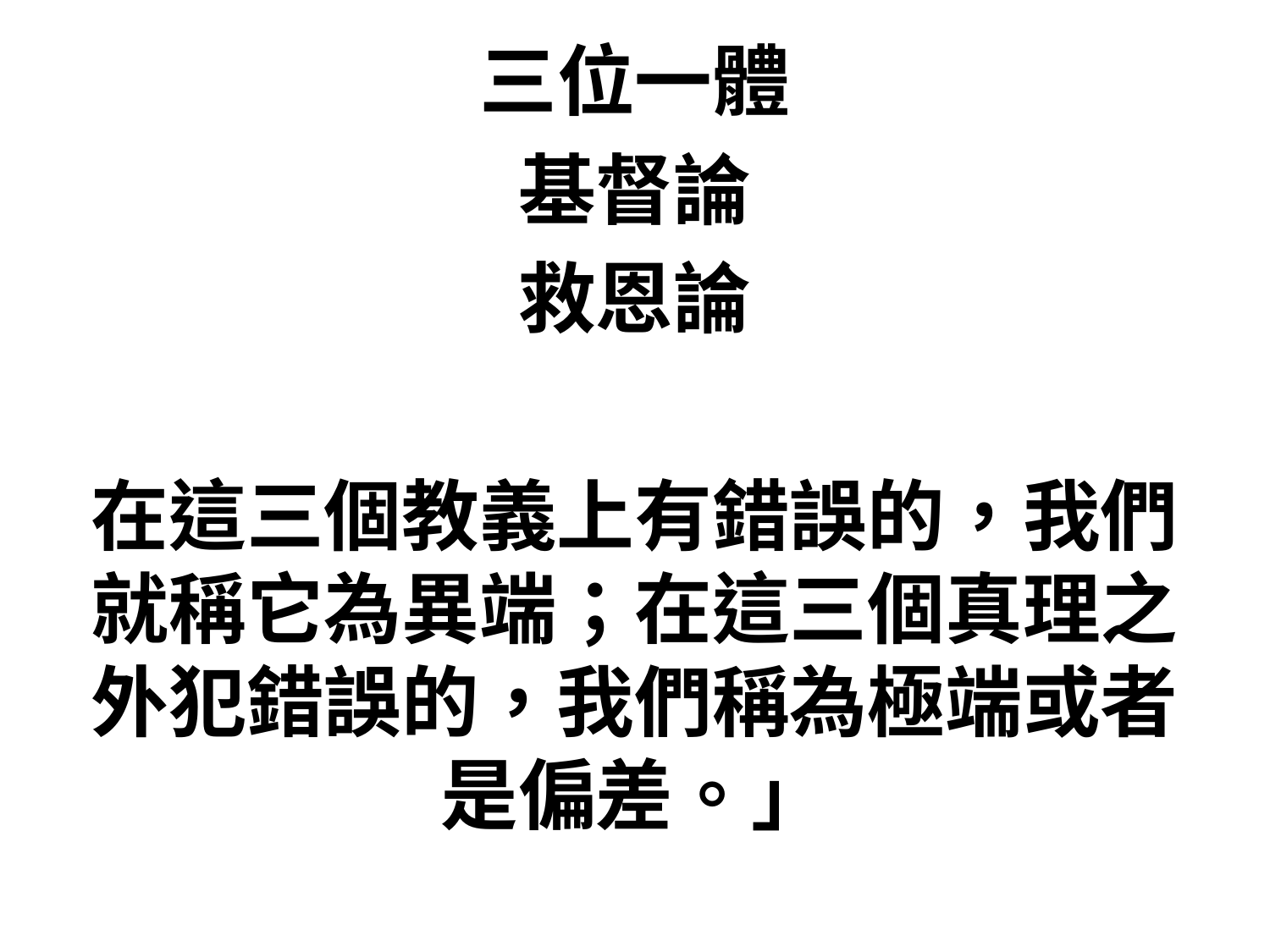

三位一體
基督論
救恩論

在這三個教義上有錯誤的，我們就稱它為異端；在這三個真理之外犯錯誤的，我們稱為極端或者是偏差。」